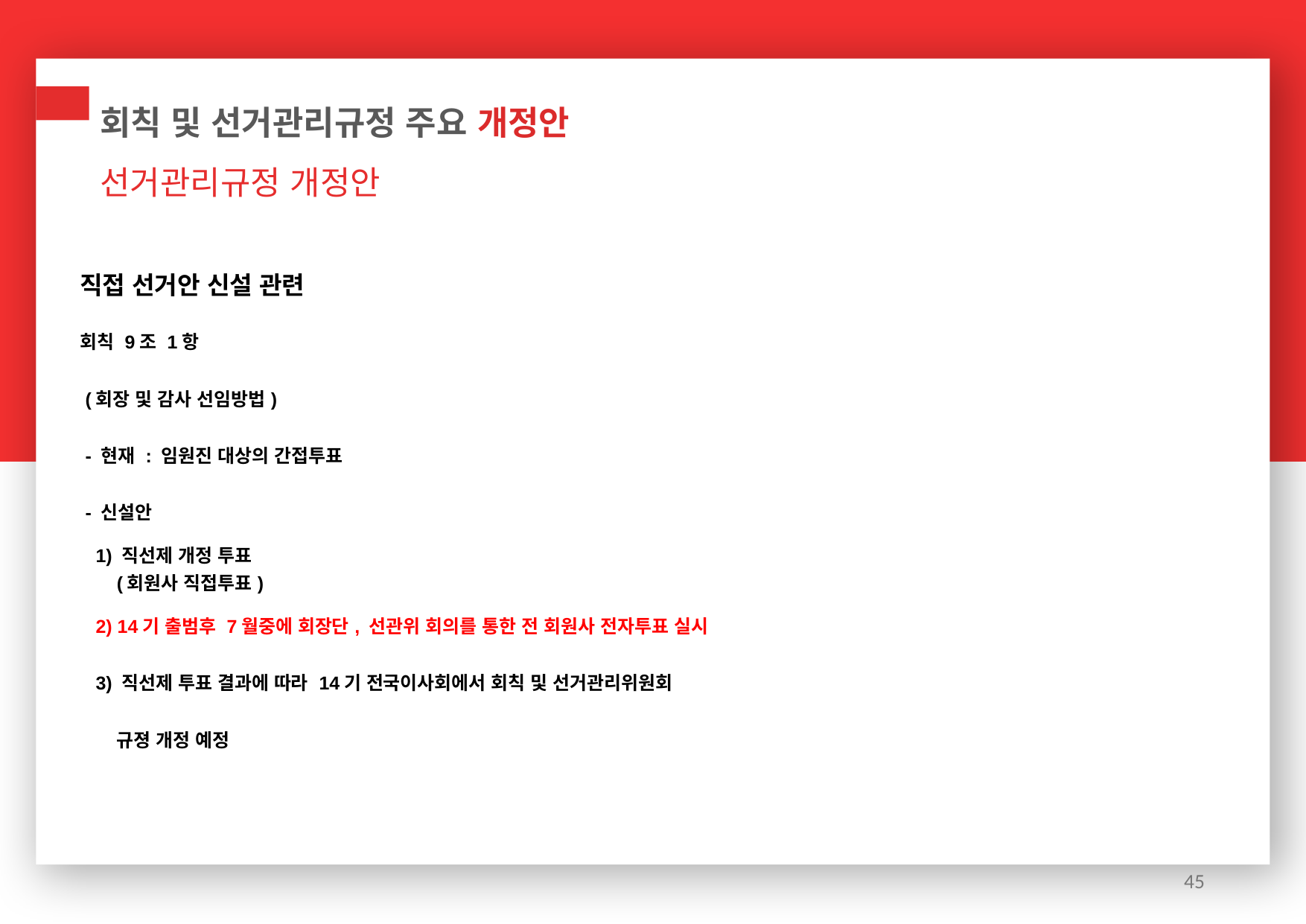

회칙 및 선거관리규정 주요 개정안

선거관리규정 개정안
| 직접 선거안 신설 관련 |  |  |  |  |  |  |  |  |  |  |  |
| --- | --- | --- | --- | --- | --- | --- | --- | --- | --- | --- | --- |
| 회칙 9조 1항 |  |  |  |  |  |  |  |  |  |  |  |
| (회장 및 감사 선임방법) |  |  |  |  |  |  |  |  |  |  |  |
| - 현재 : 임원진 대상의 간접투표 |  |  |  |  |  |  |  |  |  |  |  |
| - 신설안 |  |  |  |  |  |  |  |  |  |  |  |
| 1) 직선제 개정 투표 (회원사 직접투표) |  |  |  |  |  |  |  |  |  |  |  |
| 2) 14기 출범후 7월중에 회장단, 선관위 회의를 통한 전 회원사 전자투표 실시 |  |  |  |  |  |  |  |  |  |  |  |
| 3) 직선제 투표 결과에 따라 14기 전국이사회에서 회칙 및 선거관리위원회 |  |  |  |  |  |  |  |  |  |  |  |
| 규졍 개정 예정 |  |  |  |  |  |  |  |  |  |  |  |
45